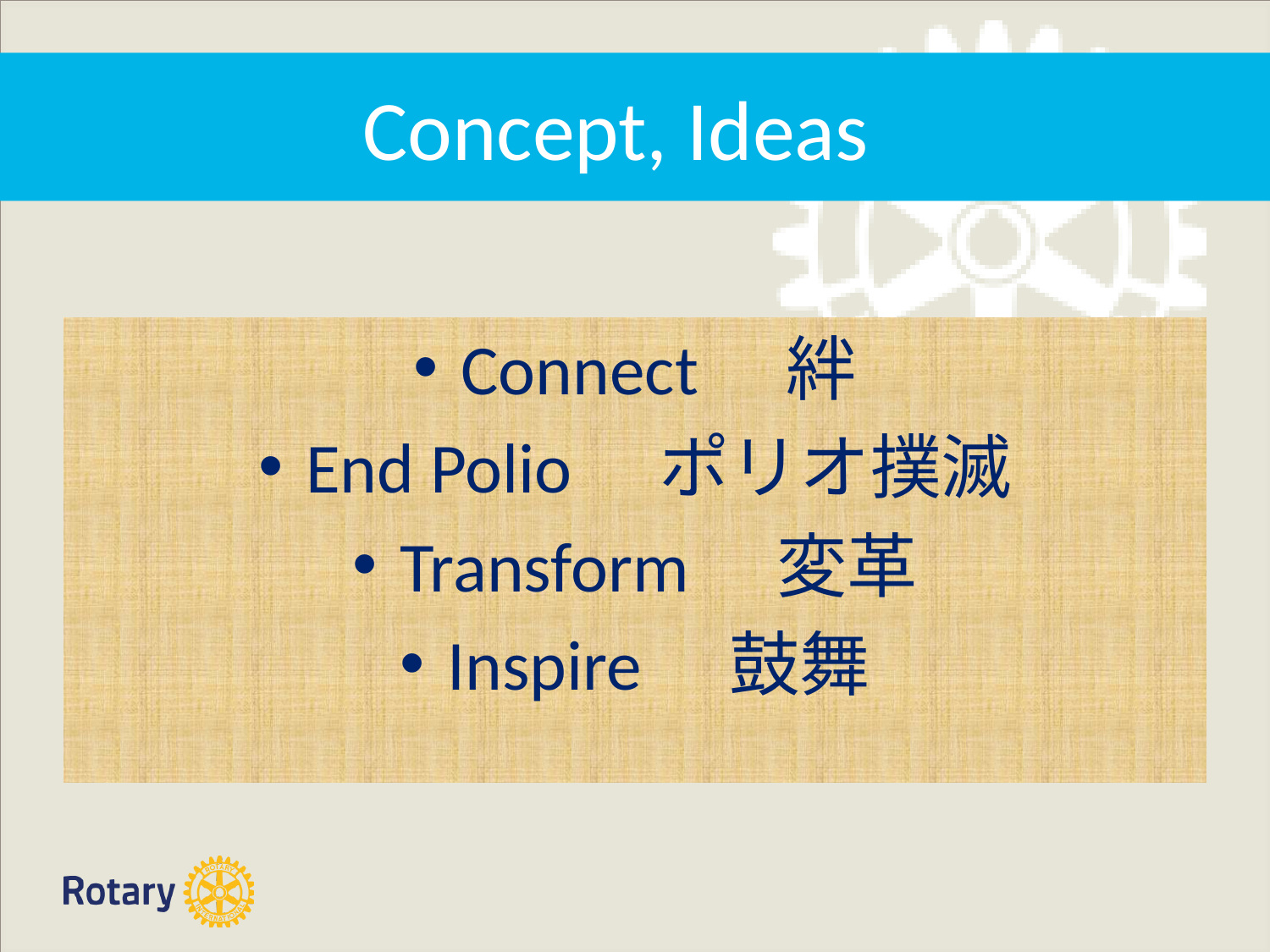

# Concept, Ideas
Connect　絆
End Polio　ポリオ撲滅
Transform　変革
Inspire　鼓舞